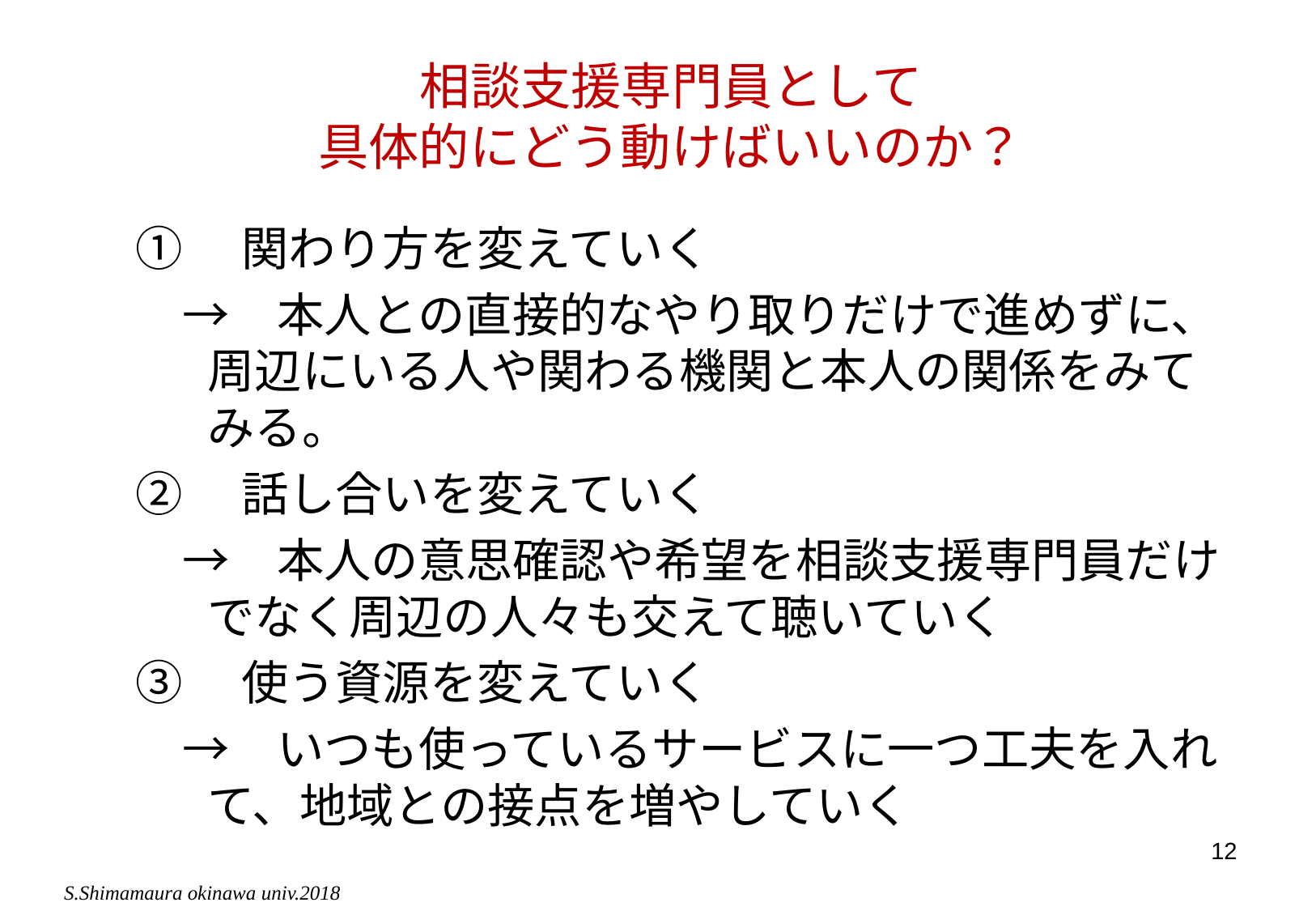

# 相談支援専門員として 具体的にどう動けばいいのか？
①　関わり方を変えていく
　→　本人との直接的なやり取りだけで進めずに、周辺にいる人や関わる機関と本人の関係をみてみる。
②　話し合いを変えていく
　→　本人の意思確認や希望を相談支援専門員だけでなく周辺の人々も交えて聴いていく
③　使う資源を変えていく
　→　いつも使っているサービスに一つ工夫を入れて、地域との接点を増やしていく
12
S.Shimamaura okinawa univ.2018